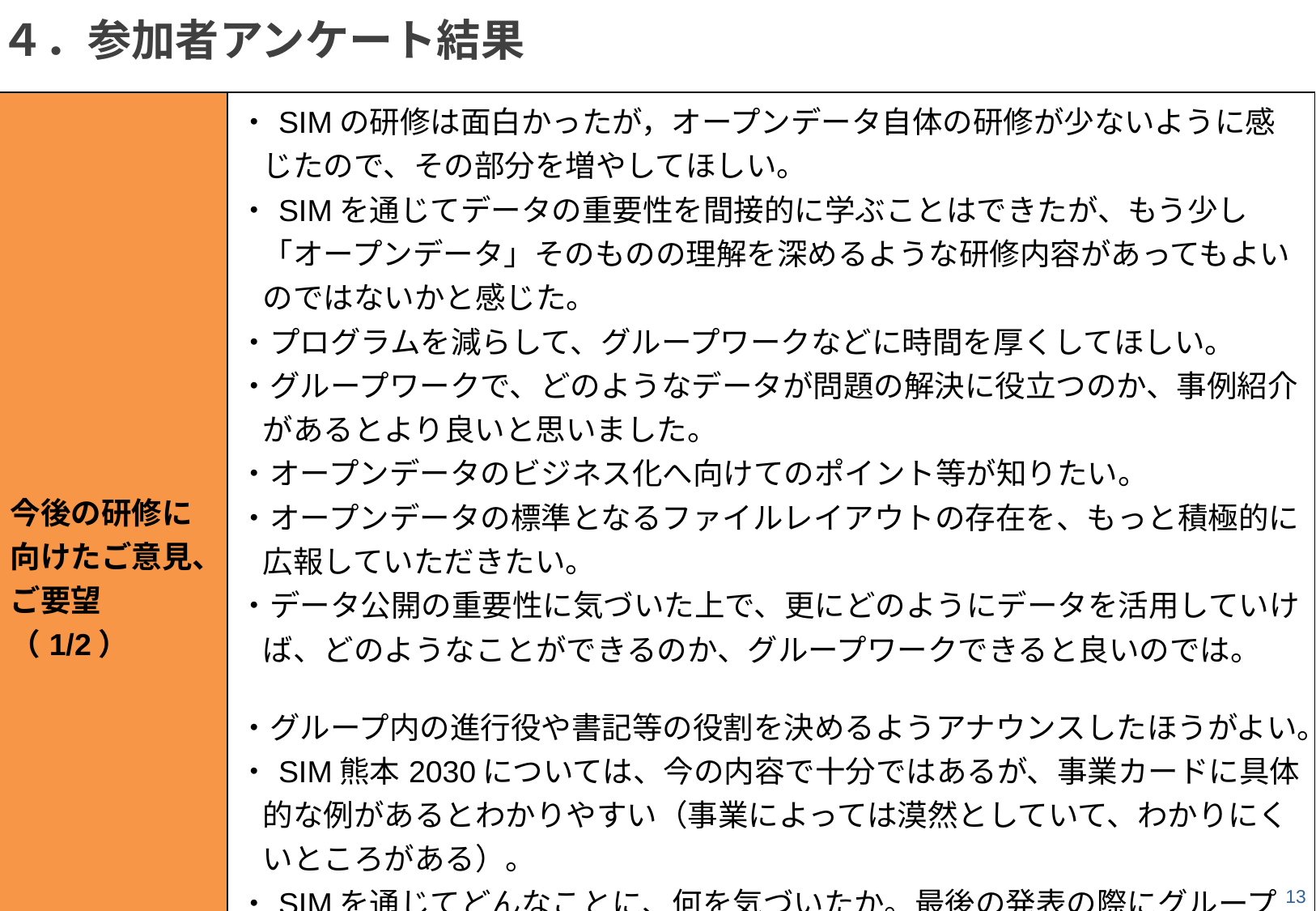

# ４．参加者アンケート結果
| 今後の研修に向けたご意見、ご要望（1/2） | ・SIMの研修は面白かったが，オープンデータ自体の研修が少ないように感じたので、その部分を増やしてほしい。 ・SIMを通じてデータの重要性を間接的に学ぶことはできたが、もう少し「オープンデータ」そのものの理解を深めるような研修内容があってもよいのではないかと感じた。 ・プログラムを減らして、グループワークなどに時間を厚くしてほしい。 ・グループワークで、どのようなデータが問題の解決に役立つのか、事例紹介があるとより良いと思いました。 ・オープンデータのビジネス化へ向けてのポイント等が知りたい。 ・オープンデータの標準となるファイルレイアウトの存在を、もっと積極的に広報していただきたい。 ・データ公開の重要性に気づいた上で、更にどのようにデータを活用していけば、どのようなことができるのか、グループワークできると良いのでは。 ・グループ内の進行役や書記等の役割を決めるようアナウンスしたほうがよい。 ・SIM熊本2030については、今の内容で十分ではあるが、事業カードに具体的な例があるとわかりやすい（事業によっては漠然としていて、わかりにくいところがある）。 ・SIMを通じてどんなことに、何を気づいたか。最後の発表の際にグループ同士でのディスカッションができれば良かった。 ・「SIM熊本2030」と「データの重要性に気づく」の結びつきについて、説明が最後にあるとより充実した研修になると思いました。 |
| --- | --- |
13